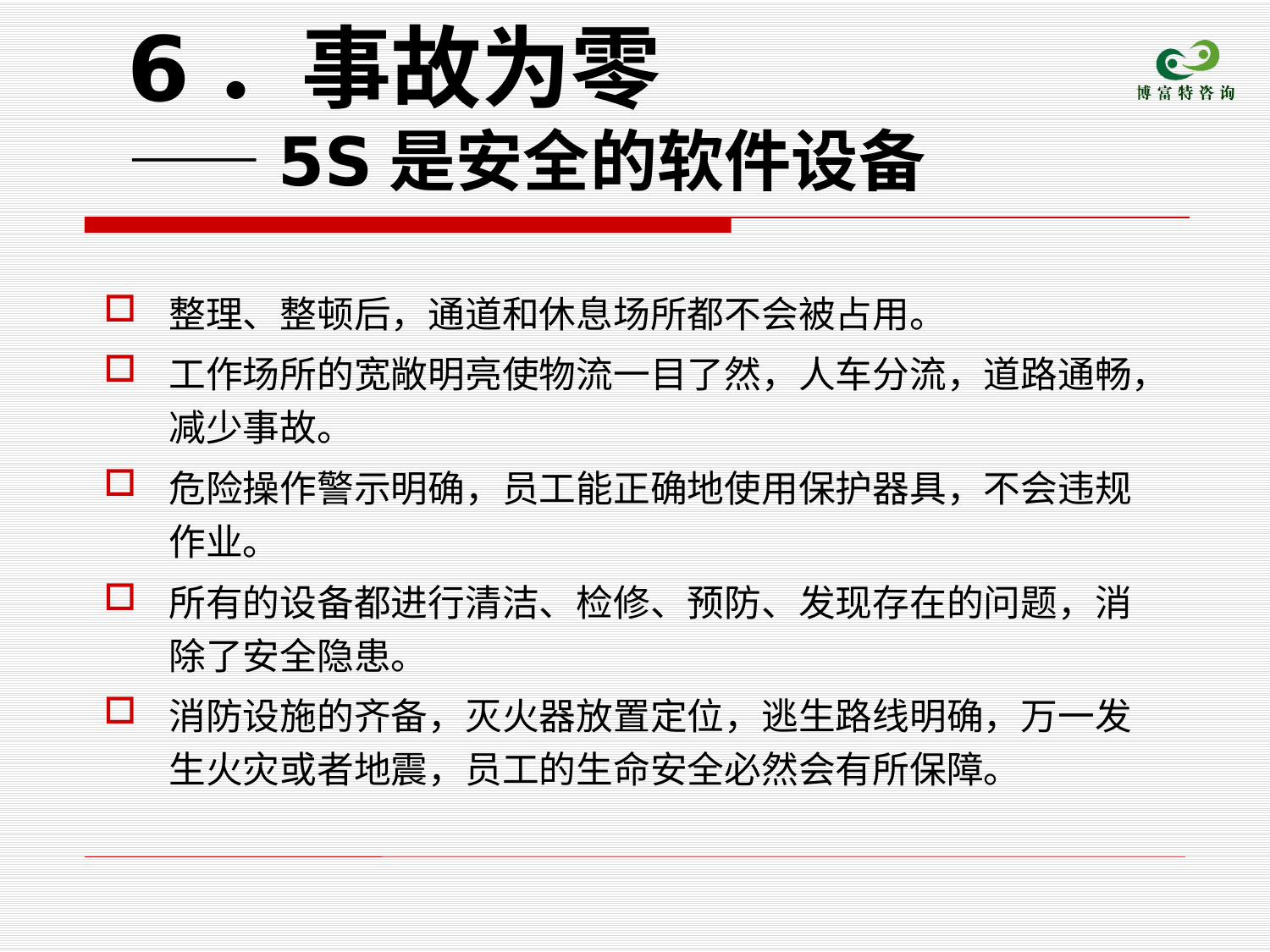

# 6．事故为零 ——5S是安全的软件设备
整理、整顿后，通道和休息场所都不会被占用。
工作场所的宽敞明亮使物流一目了然，人车分流，道路通畅，减少事故。
危险操作警示明确，员工能正确地使用保护器具，不会违规作业。
所有的设备都进行清洁、检修、预防、发现存在的问题，消除了安全隐患。
消防设施的齐备，灭火器放置定位，逃生路线明确，万一发生火灾或者地震，员工的生命安全必然会有所保障。
58